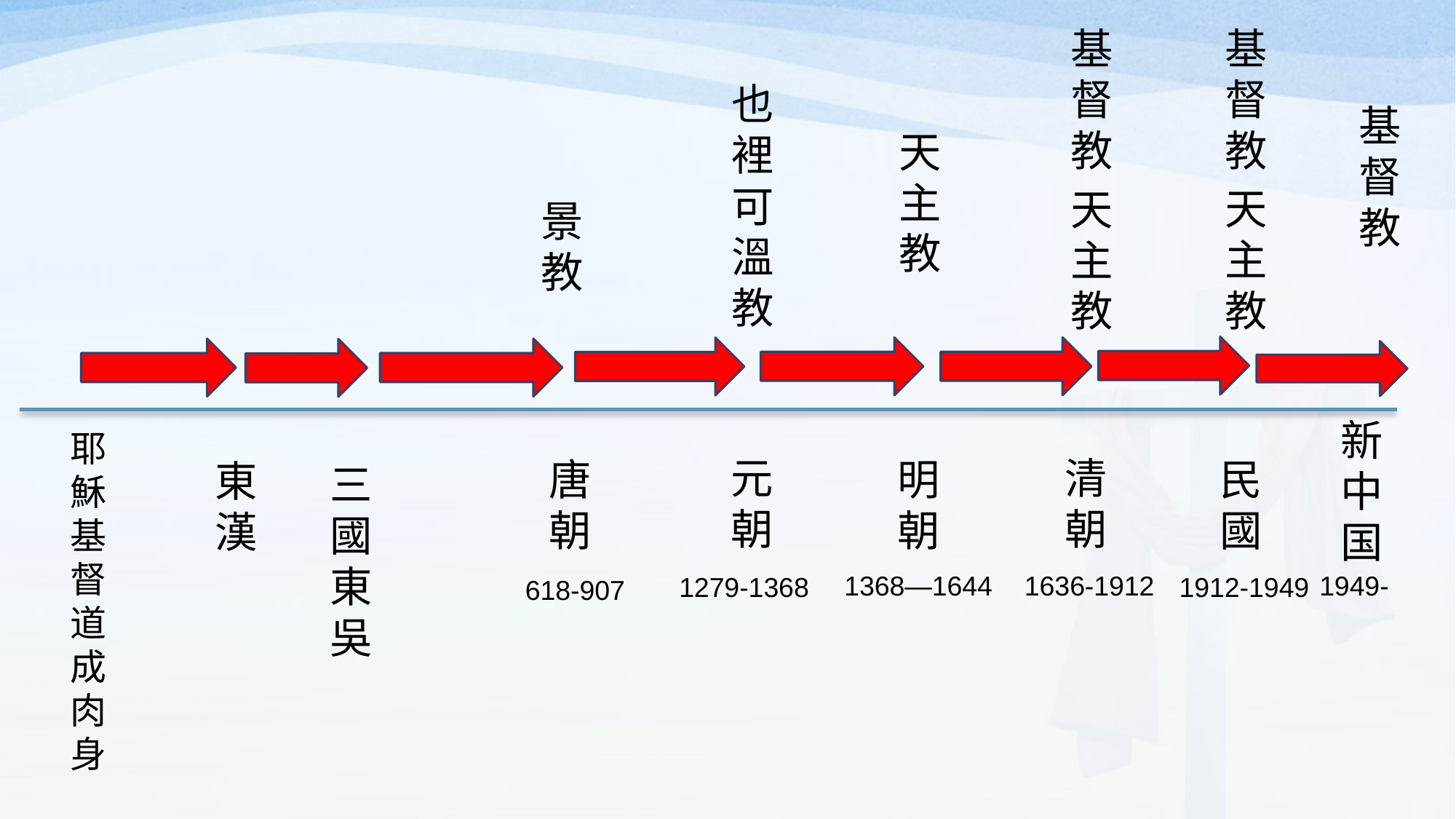

基督教
天主教
基督教
天主教
也裡可溫教
基督教
天主教
景教

新中国
耶穌基督道成肉身

清朝
元朝
明朝
民國
唐朝
東漢
三國東吳
1368―1644
1636-1912
1949-
1279-1368
1912-1949
618-907